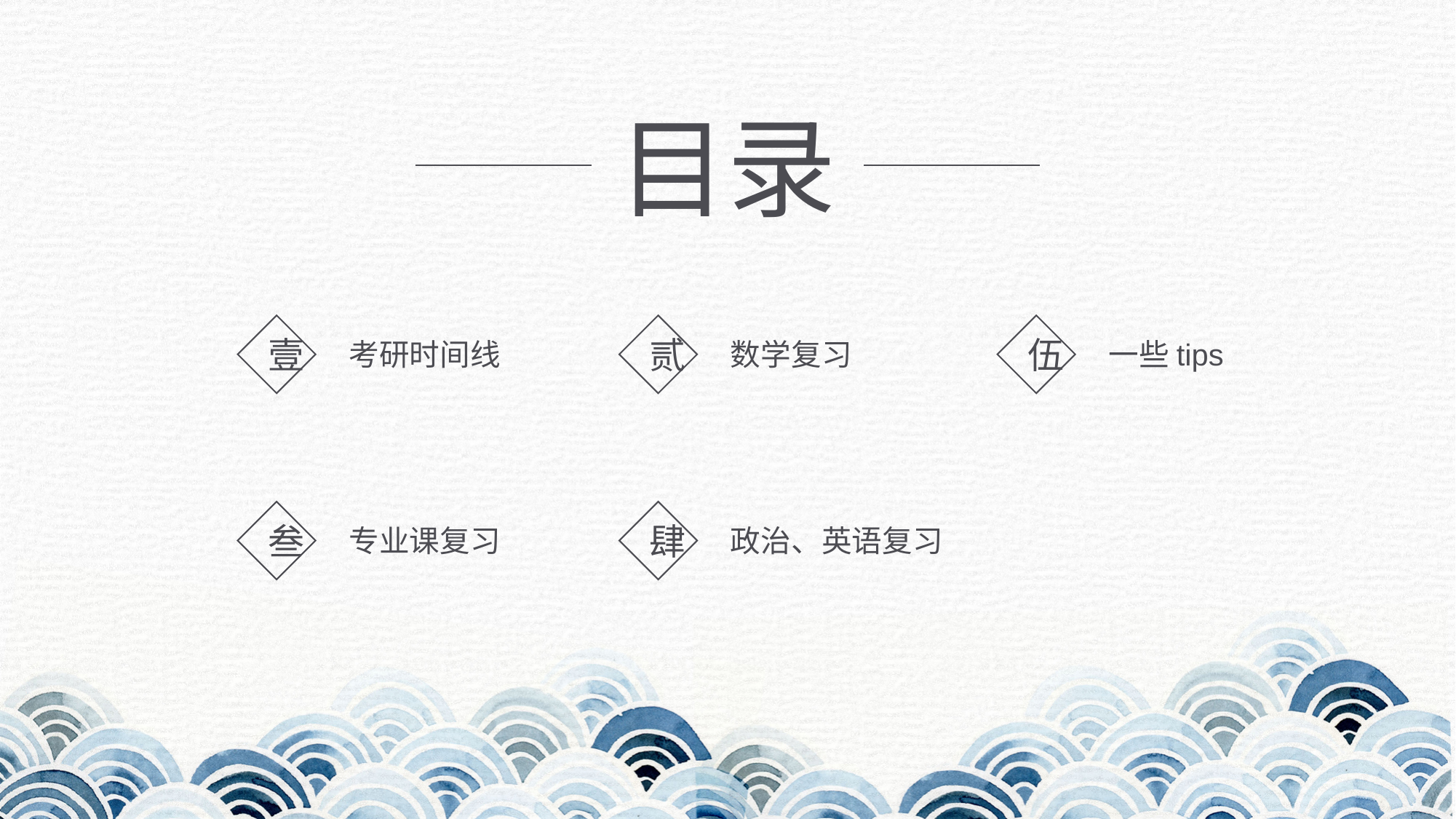

目录
壹
贰
伍
考研时间线
数学复习
一些tips
叁
肆
专业课复习
政治、英语复习